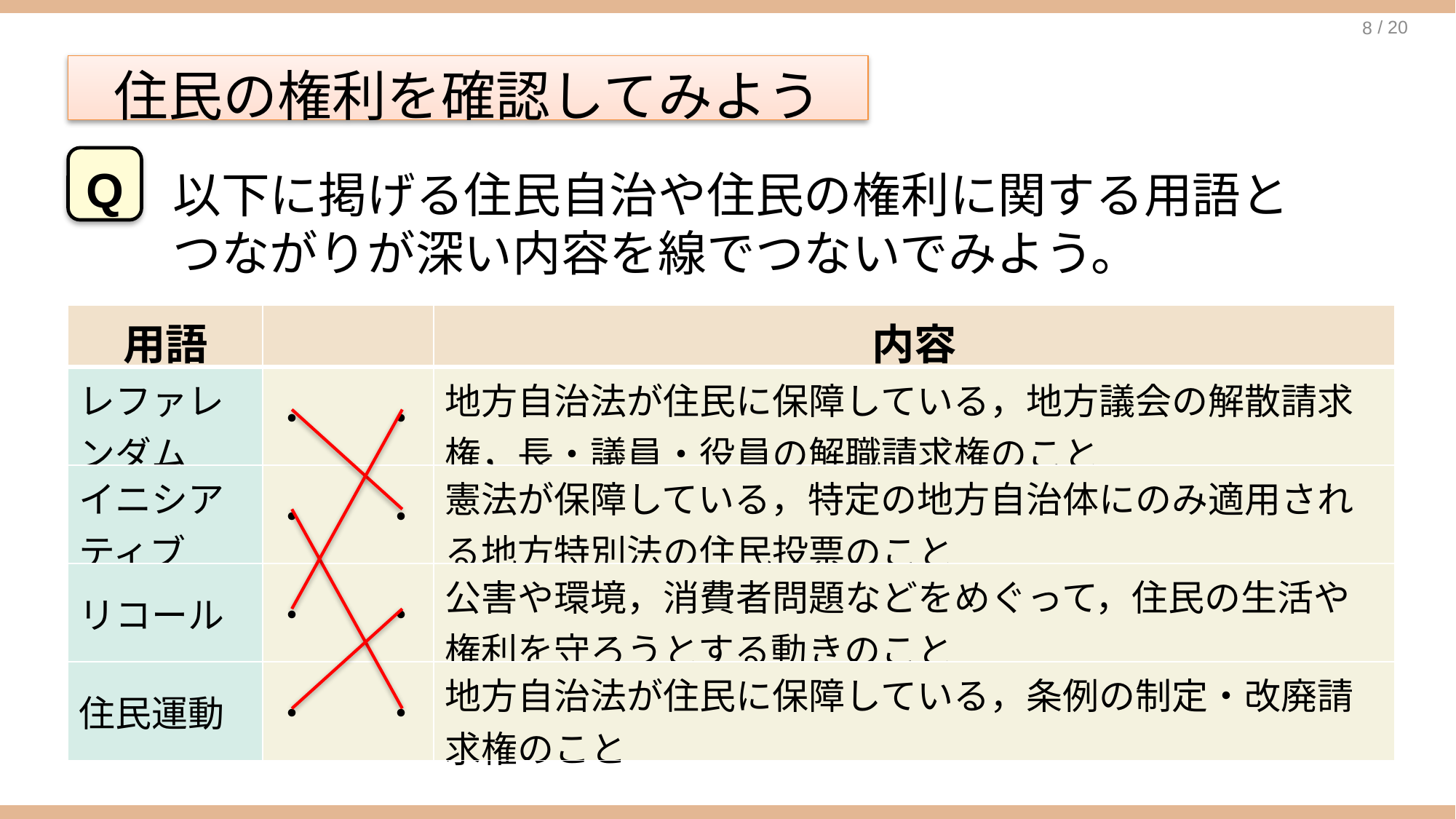

住民の権利を確認してみよう
Q
以下に掲げる住民自治や住民の権利に関する用語とつながりが深い内容を線でつないでみよう。
| 用語 |  | 内容 |
| --- | --- | --- |
| レファレンダム | ・　　・ | 地方自治法が住民に保障している，地方議会の解散請求権，長・議員・役員の解職請求権のこと |
| イニシアティブ | ・　　・ | 憲法が保障している，特定の地方自治体にのみ適用される地方特別法の住民投票のこと |
| リコール | ・　　・ | 公害や環境，消費者問題などをめぐって，住民の生活や権利を守ろうとする動きのこと |
| 住民運動 | ・　　・ | 地方自治法が住民に保障している，条例の制定・改廃請求権のこと |